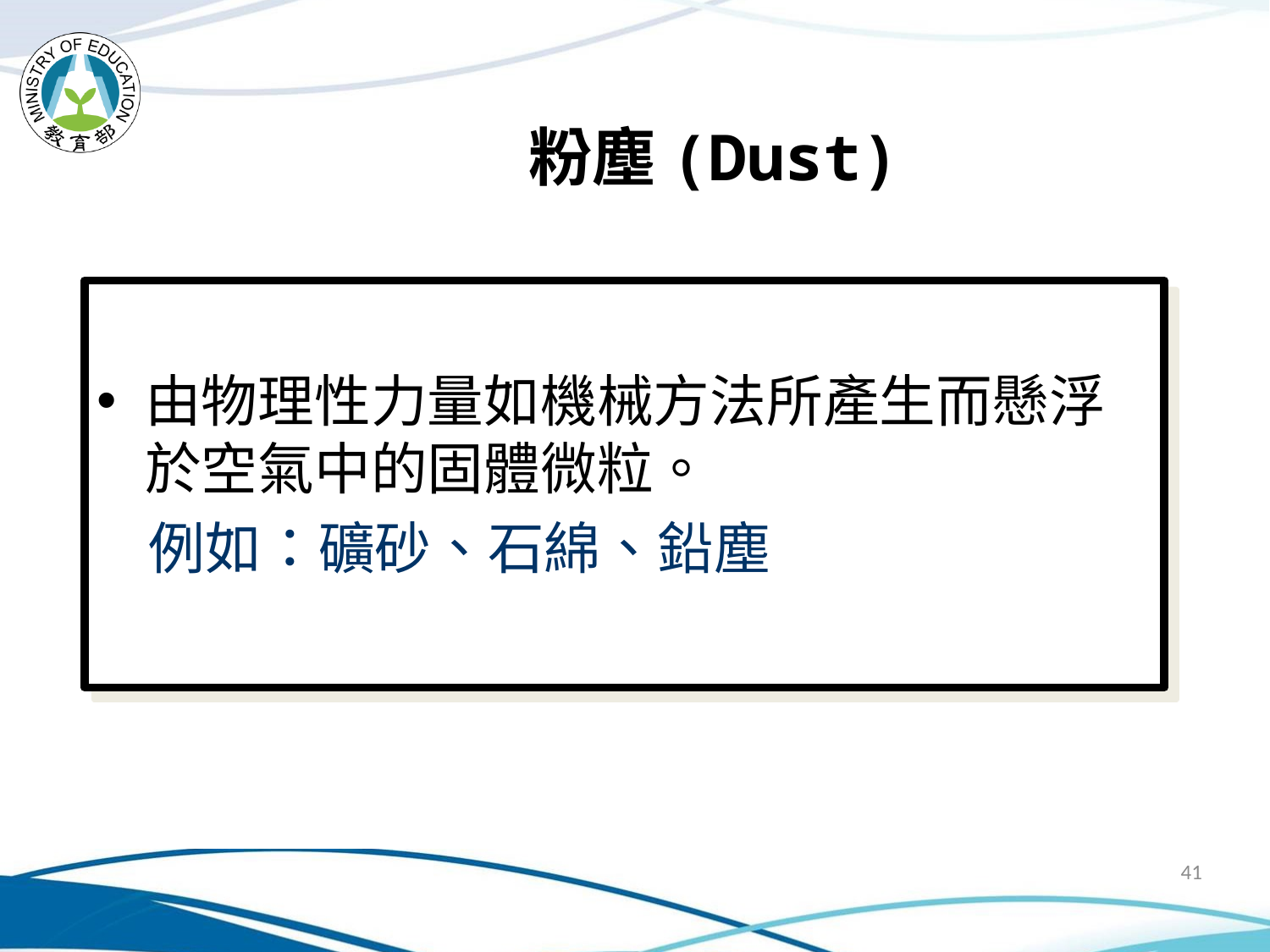

# 粉塵(Dust)

由物理性力量如機械方法所產生而懸浮於空氣中的固體微粒。
   例如：礦砂、石綿、鉛塵
41